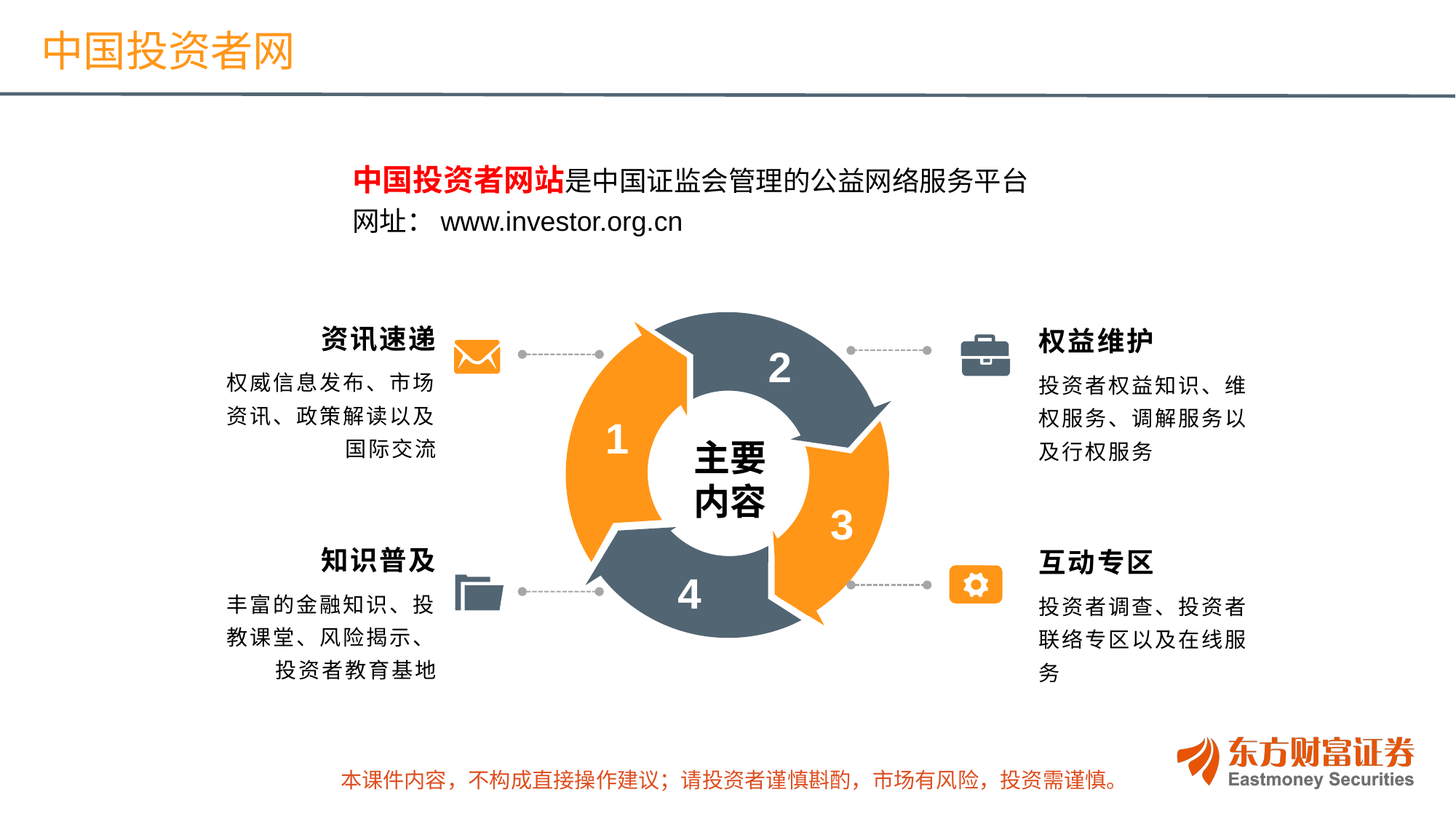

中国投资者网
中国投资者网站是中国证监会管理的公益网络服务平台
网址：www.investor.org.cn

资讯速递
权益维护

2

权威信息发布、市场资讯、政策解读以及国际交流

投资者权益知识、维权服务、调解服务以及行权服务
1

主要内容
3

知识普及
互动专区
4

丰富的金融知识、投教课堂、风险揭示、投资者教育基地
投资者调查、投资者联络专区以及在线服务

本课件内容，不构成直接操作建议；请投资者谨慎斟酌，市场有风险，投资需谨慎。